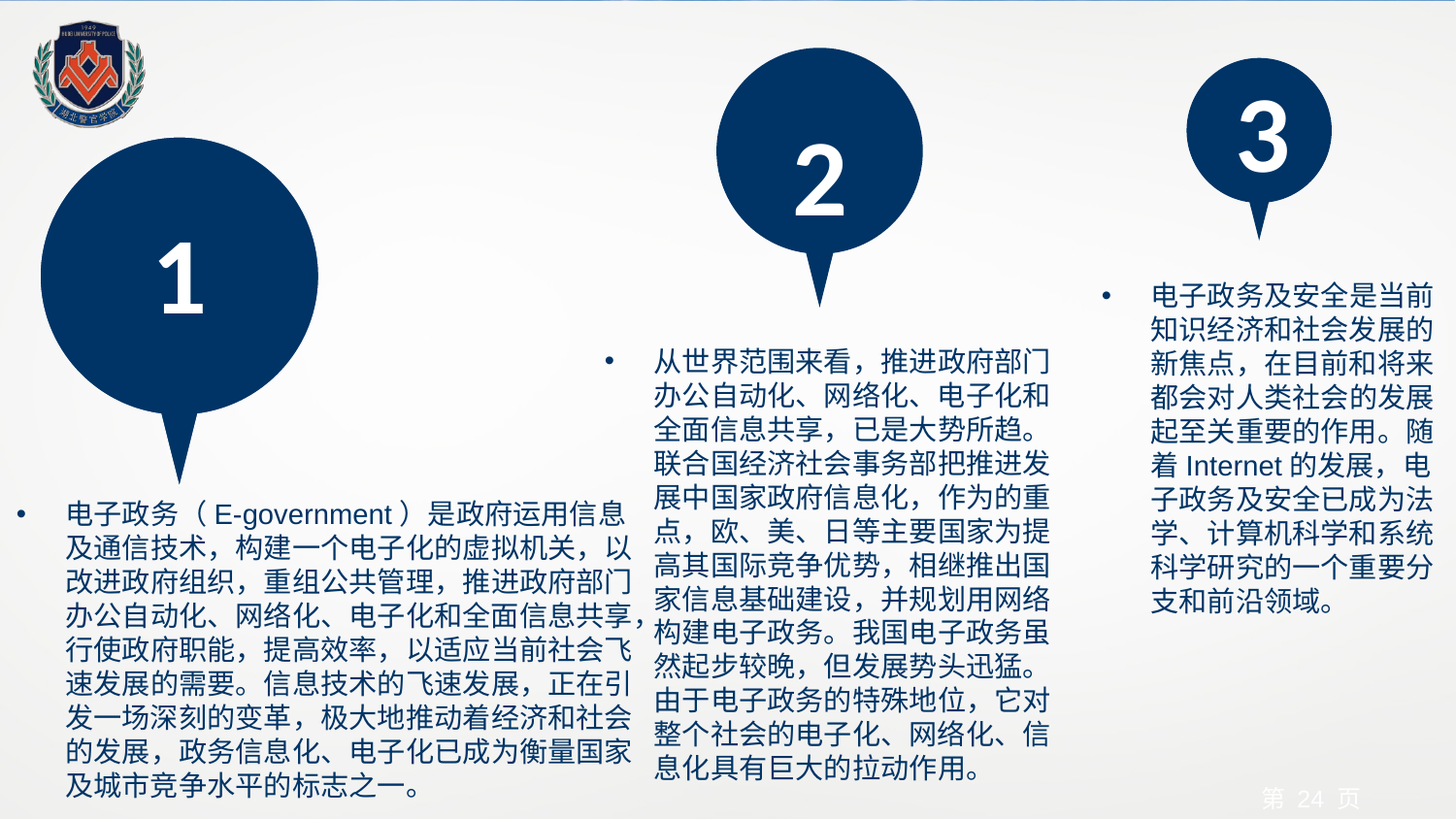

3

2

1
电子政务及安全是当前知识经济和社会发展的新焦点，在目前和将来都会对人类社会的发展起至关重要的作用。随着Internet的发展，电子政务及安全已成为法学、计算机科学和系统科学研究的一个重要分支和前沿领域。
从世界范围来看，推进政府部门办公自动化、网络化、电子化和全面信息共享，已是大势所趋。联合国经济社会事务部把推进发展中国家政府信息化，作为的重点，欧、美、日等主要国家为提高其国际竞争优势，相继推出国家信息基础建设，并规划用网络构建电子政务。我国电子政务虽然起步较晚，但发展势头迅猛。由于电子政务的特殊地位，它对整个社会的电子化、网络化、信息化具有巨大的拉动作用。
电子政务（E-government）是政府运用信息及通信技术，构建一个电子化的虚拟机关，以改进政府组织，重组公共管理，推进政府部门办公自动化、网络化、电子化和全面信息共享，行使政府职能，提高效率，以适应当前社会飞速发展的需要。信息技术的飞速发展，正在引发一场深刻的变革，极大地推动着经济和社会的发展，政务信息化、电子化已成为衡量国家及城市竞争水平的标志之一。